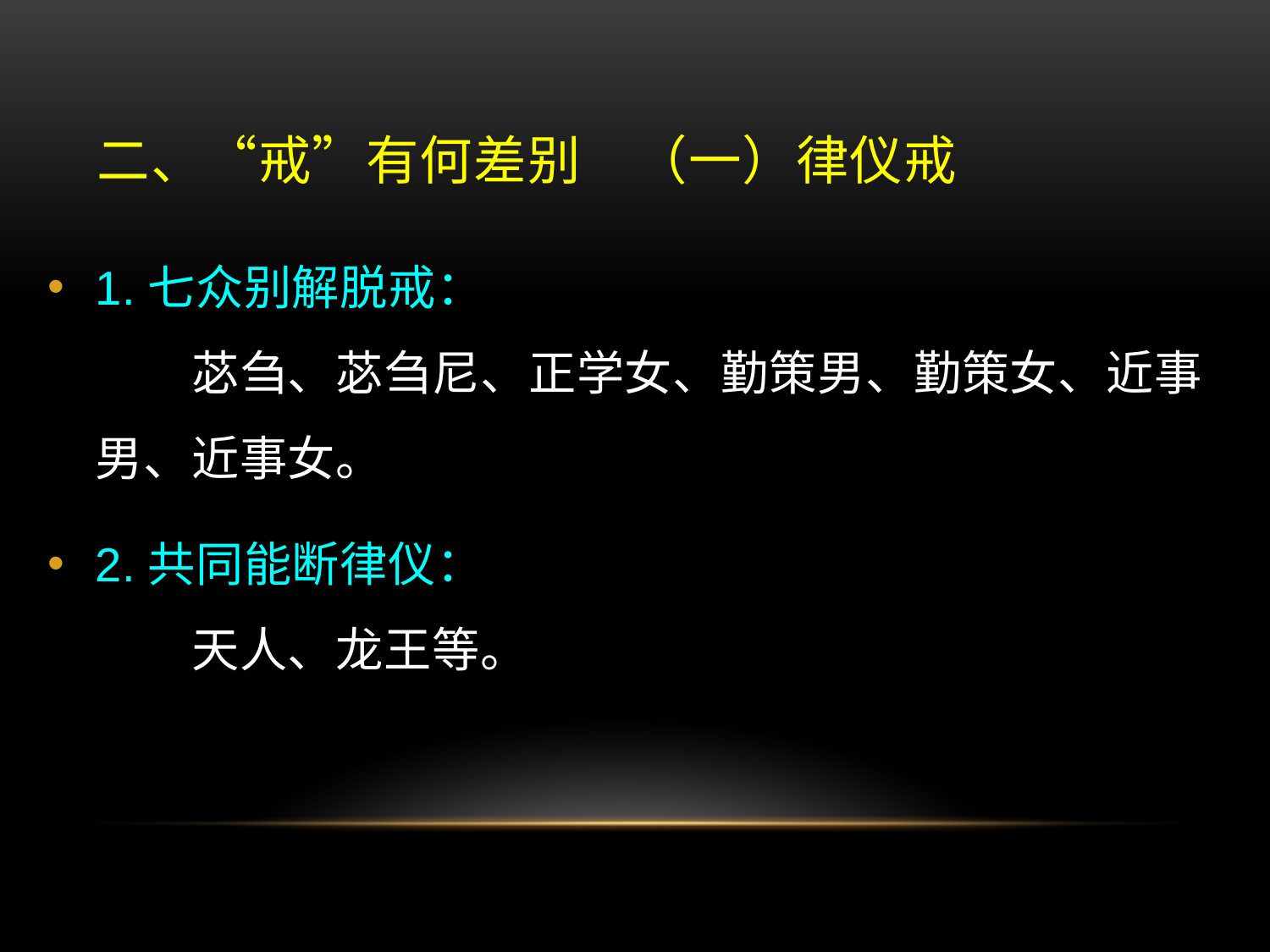

# 二、“戒”有何差别　（一）律仪戒
1.七众别解脱戒：
　　苾刍、苾刍尼、正学女、勤策男、勤策女、近事男、近事女。
2.共同能断律仪：
　　天人、龙王等。